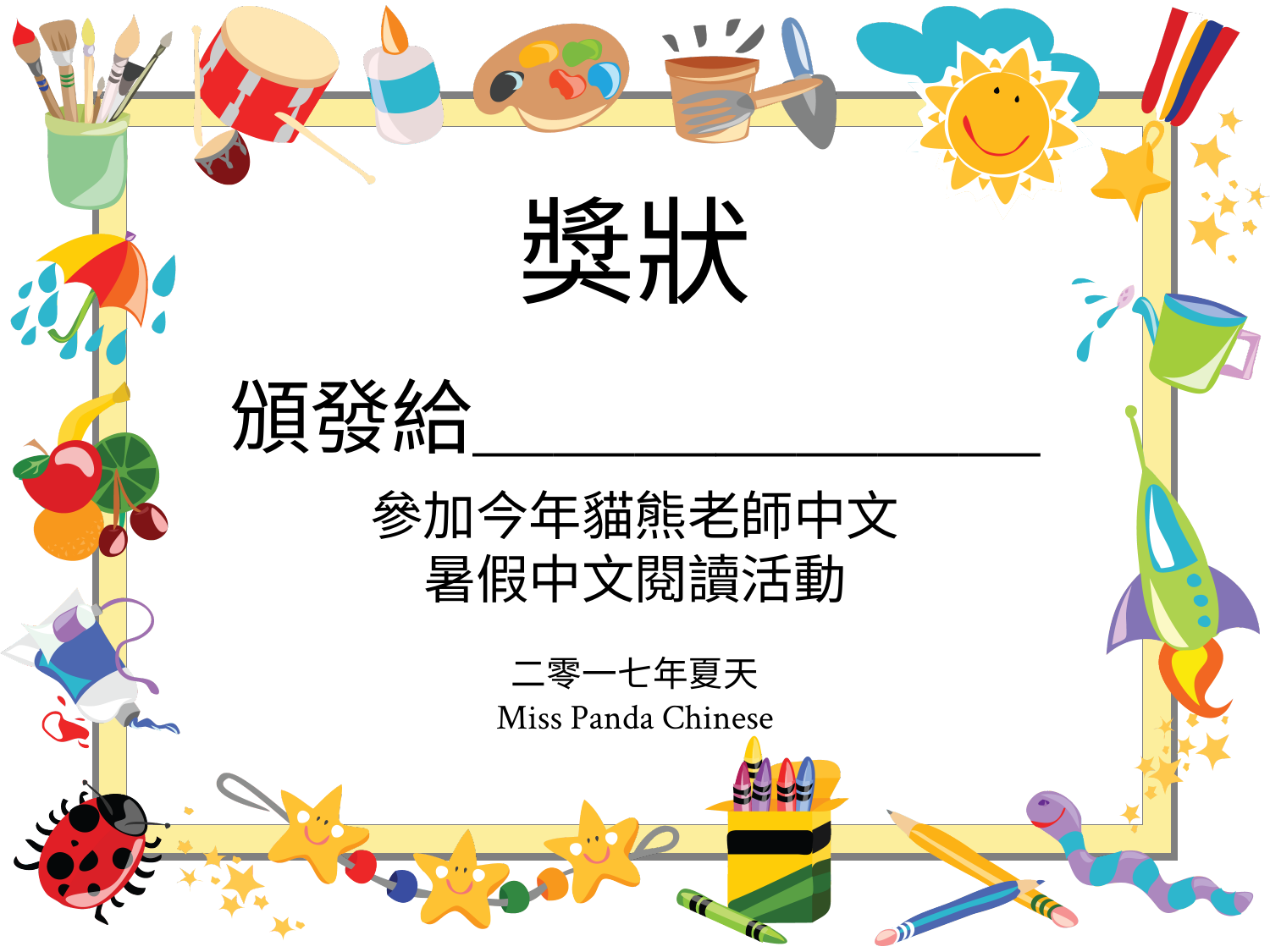

# 獎狀
頒發給＿＿＿＿＿＿＿
參加今年貓熊老師中文
暑假中文閱讀活動
二零一七年夏天
Miss Panda Chinese